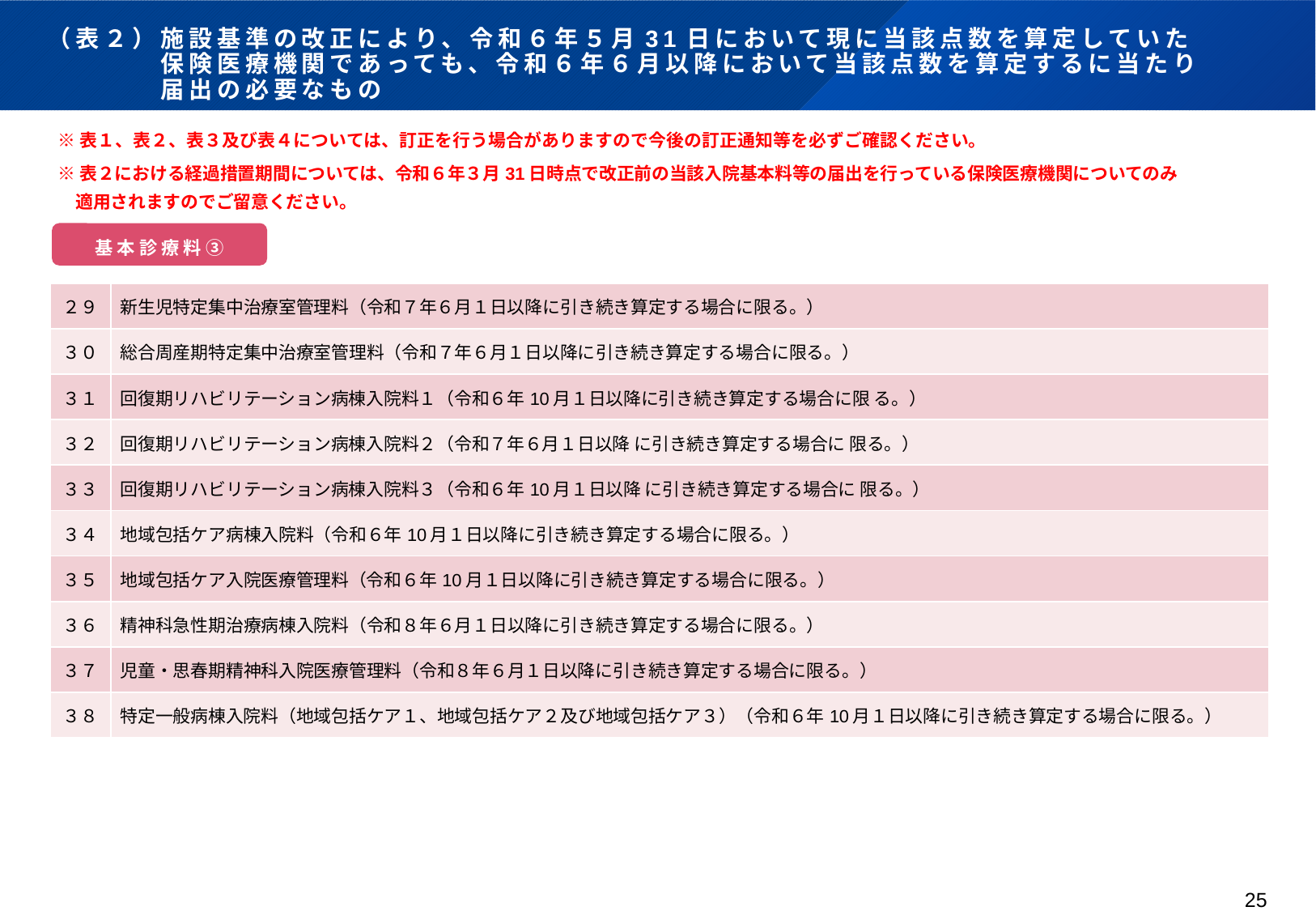

# （表２）施設基準の改正により、令和６年５月31日において現に当該点数を算定していた 　　　　保険医療機関であっても、令和６年６月以降において当該点数を算定するに当たり 　　　　届出の必要なもの
※表１、表２、表３及び表４については、訂正を行う場合がありますので今後の訂正通知等を必ずご確認ください。
※表２における経過措置期間については、令和６年３月31日時点で改正前の当該入院基本料等の届出を行っている保険医療機関についてのみ
　適用されますのでご留意ください。
基本診療料③
| ２９ | 新生児特定集中治療室管理料（令和７年６月１日以降に引き続き算定する場合に限る。） |
| --- | --- |
| ３０ | 総合周産期特定集中治療室管理料（令和７年６月１日以降に引き続き算定する場合に限る。） |
| ３１ | 回復期リハビリテーション病棟入院料１（令和６年10月１日以降に引き続き算定する場合に限 る。） |
| ３２ | 回復期リハビリテーション病棟入院料２（令和７年６月１日以降 に引き続き算定する場合に 限る。） |
| ３３ | 回復期リハビリテーション病棟入院料３（令和６年10月１日以降 に引き続き算定する場合に 限る。） |
| ３４ | 地域包括ケア病棟入院料（令和６年10月１日以降に引き続き算定する場合に限る。） |
| ３５ | 地域包括ケア入院医療管理料（令和６年10月１日以降に引き続き算定する場合に限る。） |
| ３６ | 精神科急性期治療病棟入院料（令和８年６月１日以降に引き続き算定する場合に限る。） |
| ３７ | 児童・思春期精神科入院医療管理料（令和８年６月１日以降に引き続き算定する場合に限る。） |
| ３８ | 特定一般病棟入院料（地域包括ケア１、地域包括ケア２及び地域包括ケア３）（令和６年10月１日以降に引き続き算定する場合に限る。） |
25